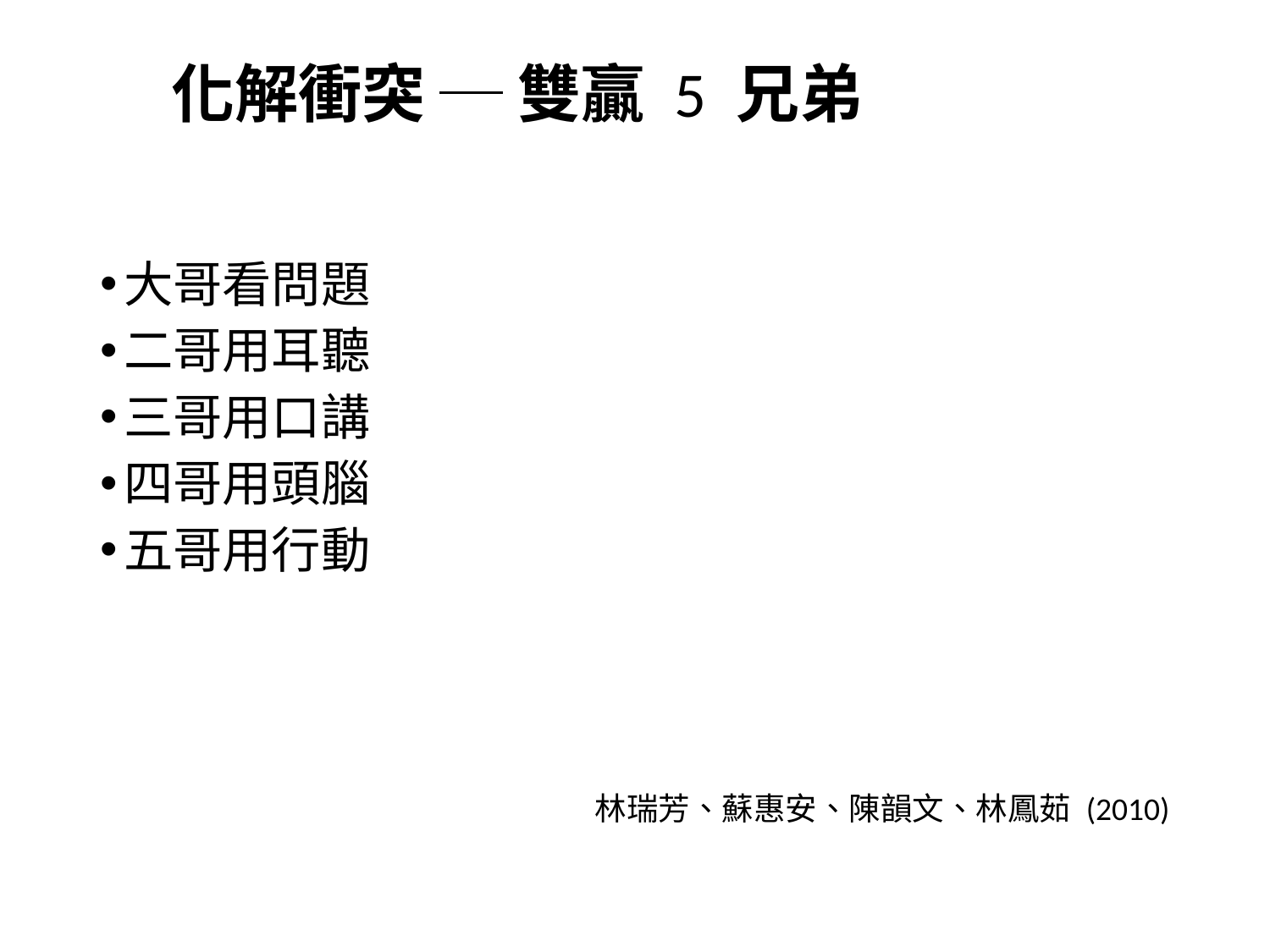

# 化解衝突 ─ 雙贏 5 兄弟
大哥看問題
二哥用耳聽
三哥用口講
四哥用頭腦
五哥用行動
林瑞芳、蘇惠安、陳韻文、林鳳茹 (2010)